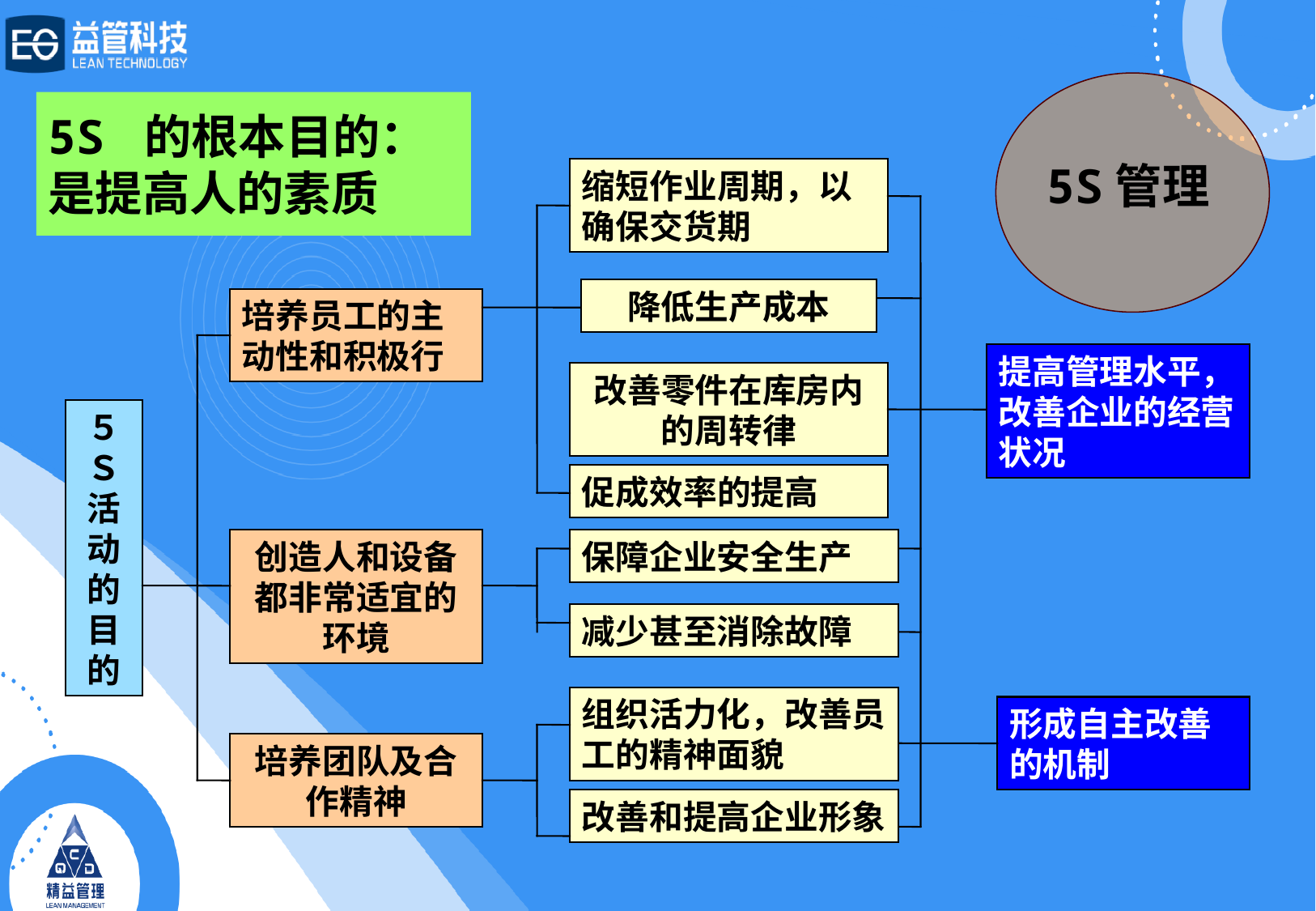

# 5S 的根本目的： 是提高人的素质
5S管理
缩短作业周期，以确保交货期

降低生产成本
培养员工的主动性和积极行

提高管理水平，改善企业的经营状况
改善零件在库房内的周转律
５Ｓ活动的目的

促成效率的提高

创造人和设备都非常适宜的环境
保障企业安全生产

减少甚至消除故障

组织活力化，改善员工的精神面貌
形成自主改善的机制

培养团队及合作精神

改善和提高企业形象